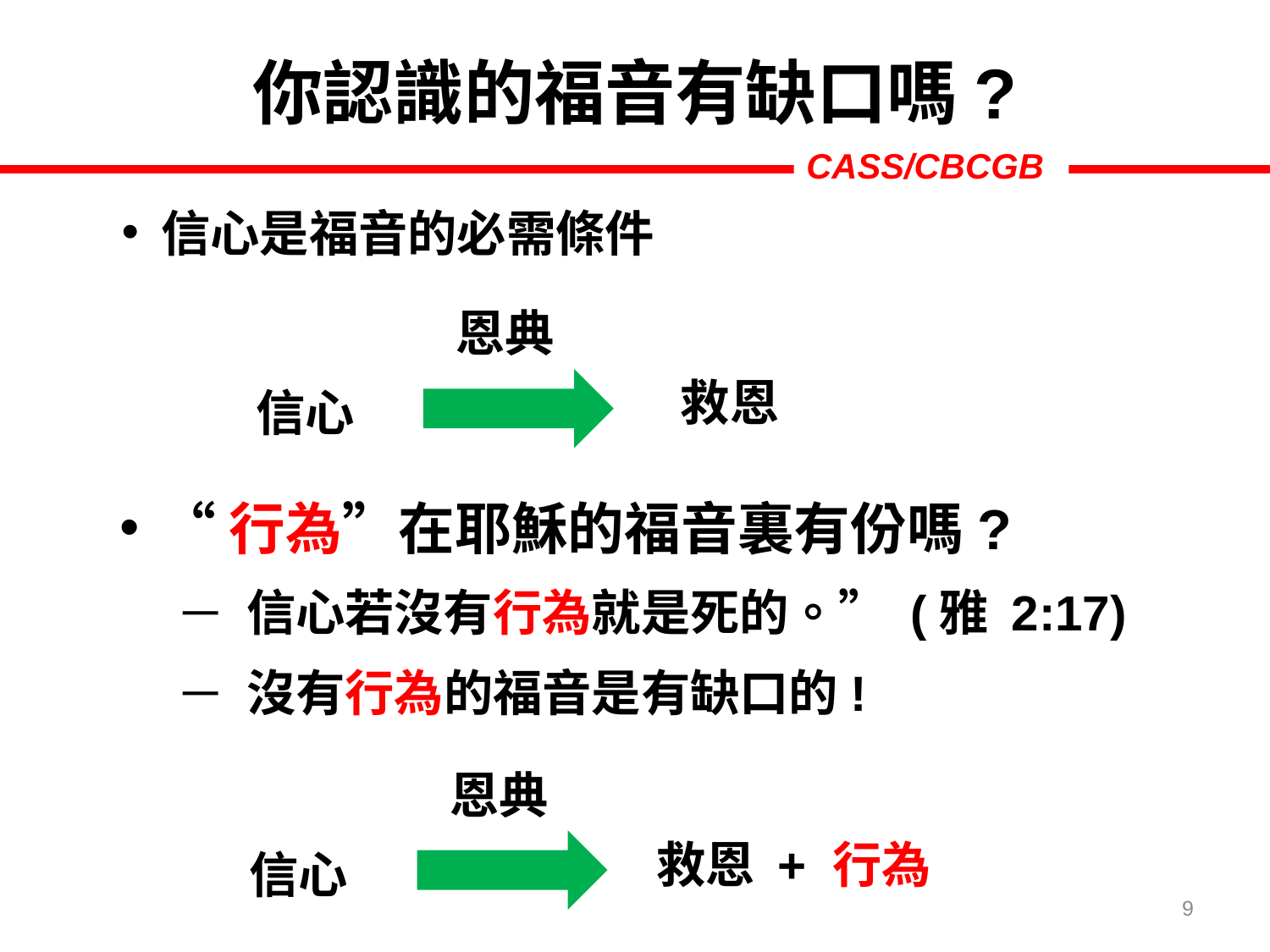

你認識的福音有缺口嗎?
CASS/CBCGB
信心是福音的必需條件
恩典

救恩
信心
“行為”在耶穌的福音裏有份嗎?
信心若沒有行為就是死的。” (雅 2:17)
沒有行為的福音是有缺口的!
恩典

救恩 + 行為
信心
9